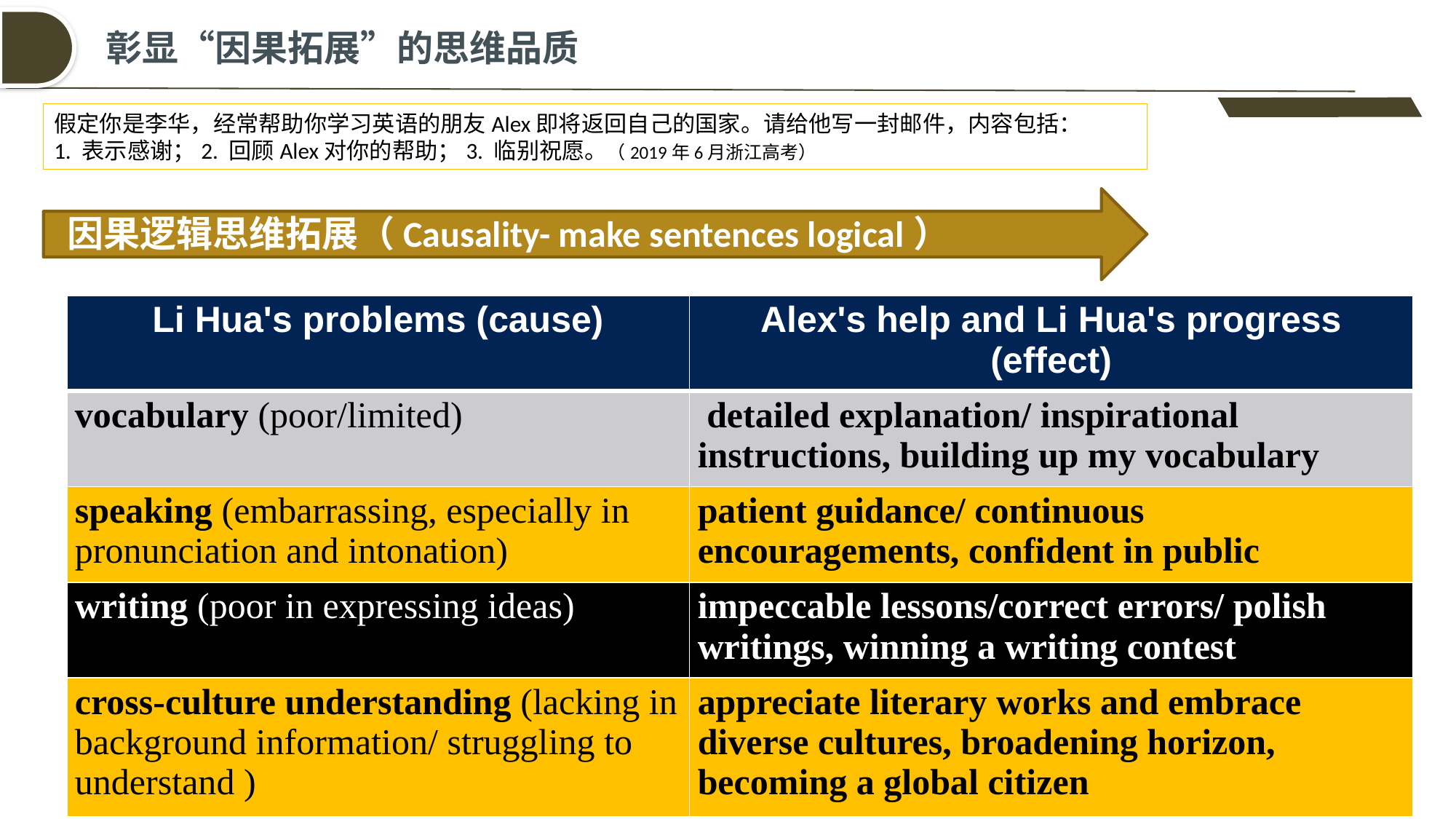

彰显“因果拓展”的思维品质

假定你是李华，经常帮助你学习英语的朋友Alex即将返回自己的国家。请给他写一封邮件，内容包括：
1. 表示感谢；2. 回顾Alex对你的帮助；3. 临别祝愿。（2019年6月浙江高考）

因果逻辑思维拓展（Causality- make sentences logical）
| Li Hua's problems (cause) | Alex's help and Li Hua's progress (effect) |
| --- | --- |
| vocabulary (poor/limited) | detailed explanation/ inspirational instructions, building up my vocabulary |
| speaking (embarrassing, especially in pronunciation and intonation) | patient guidance/ continuous encouragements, confident in public |
| writing (poor in expressing ideas) | impeccable lessons/correct errors/ polish writings, winning a writing contest |
| cross-culture understanding (lacking in background information/ struggling to understand ) | appreciate literary works and embrace diverse cultures, broadening horizon, becoming a global citizen |